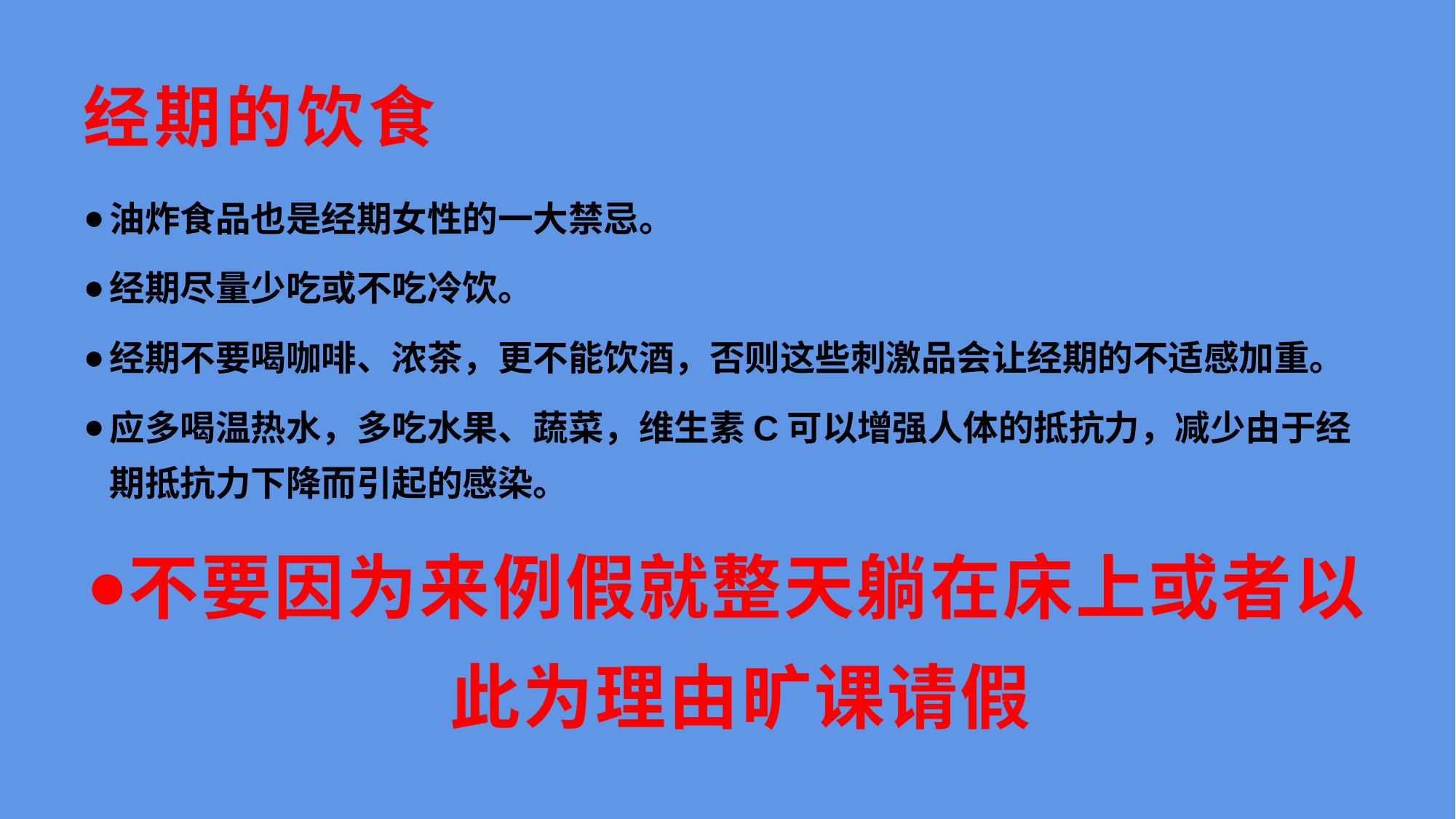

# 经期的饮食
油炸食品也是经期女性的一大禁忌。
经期尽量少吃或不吃冷饮。
经期不要喝咖啡、浓茶，更不能饮酒，否则这些刺激品会让经期的不适感加重。
应多喝温热水，多吃水果、蔬菜，维生素C可以增强人体的抵抗力，减少由于经期抵抗力下降而引起的感染。
不要因为来例假就整天躺在床上或者以此为理由旷课请假